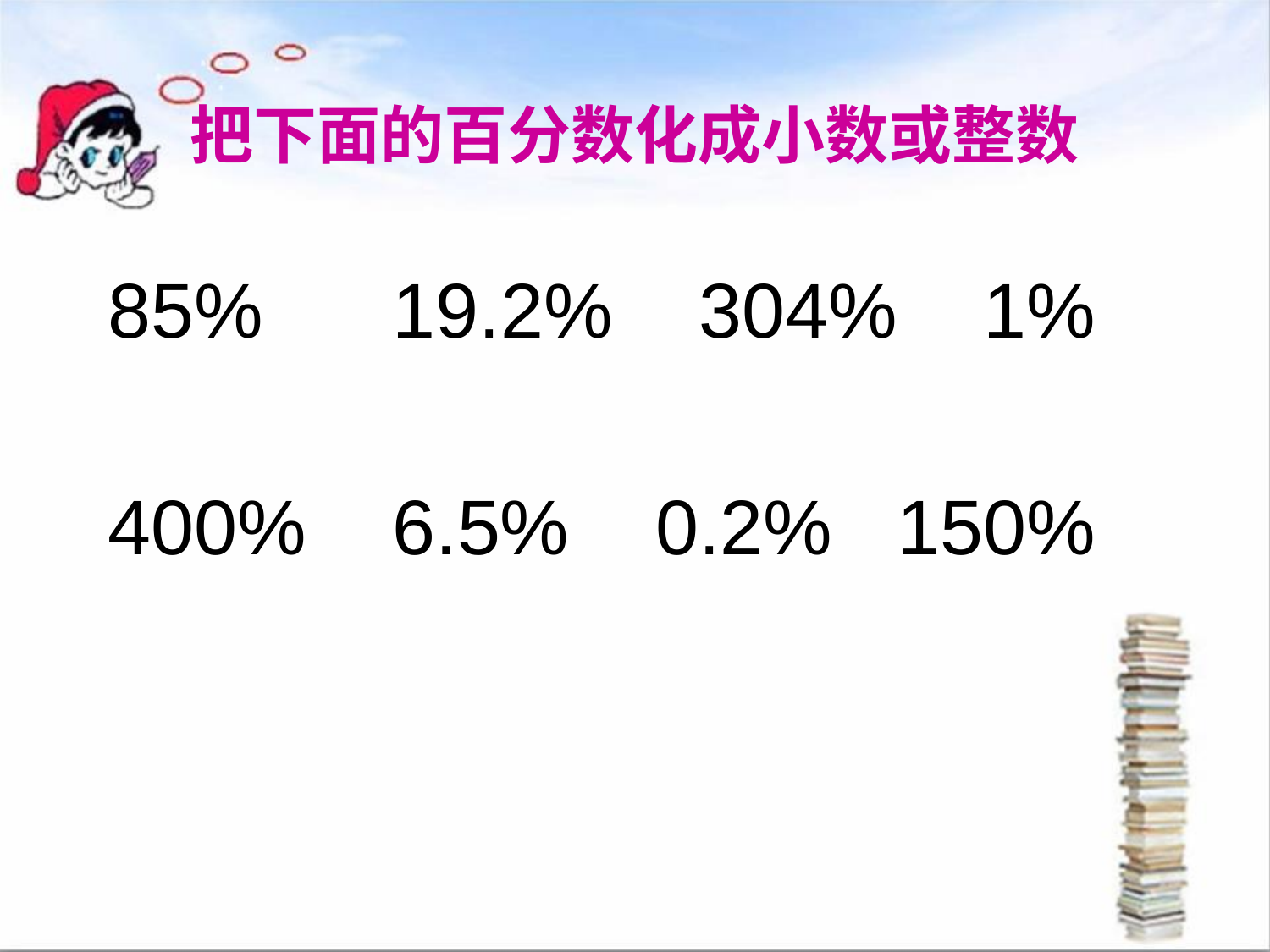

# 把下面的百分数化成小数或整数
85%      19.2%    304%    1%

400%    6.5%    0.2%   150%